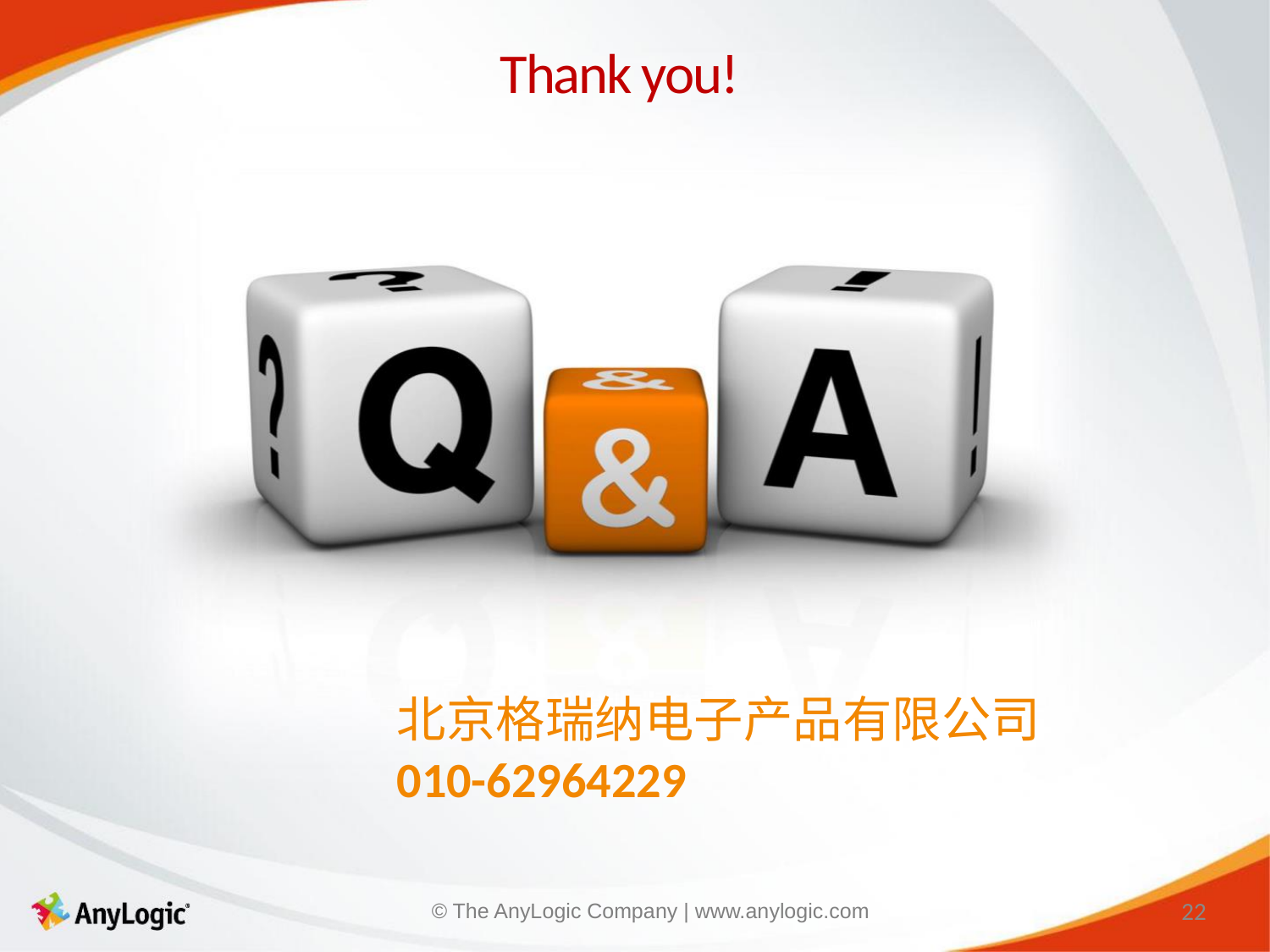

Thank you!
北京格瑞纳电子产品有限公司
010-62964229
22
© The AnyLogic Company | www.anylogic.com